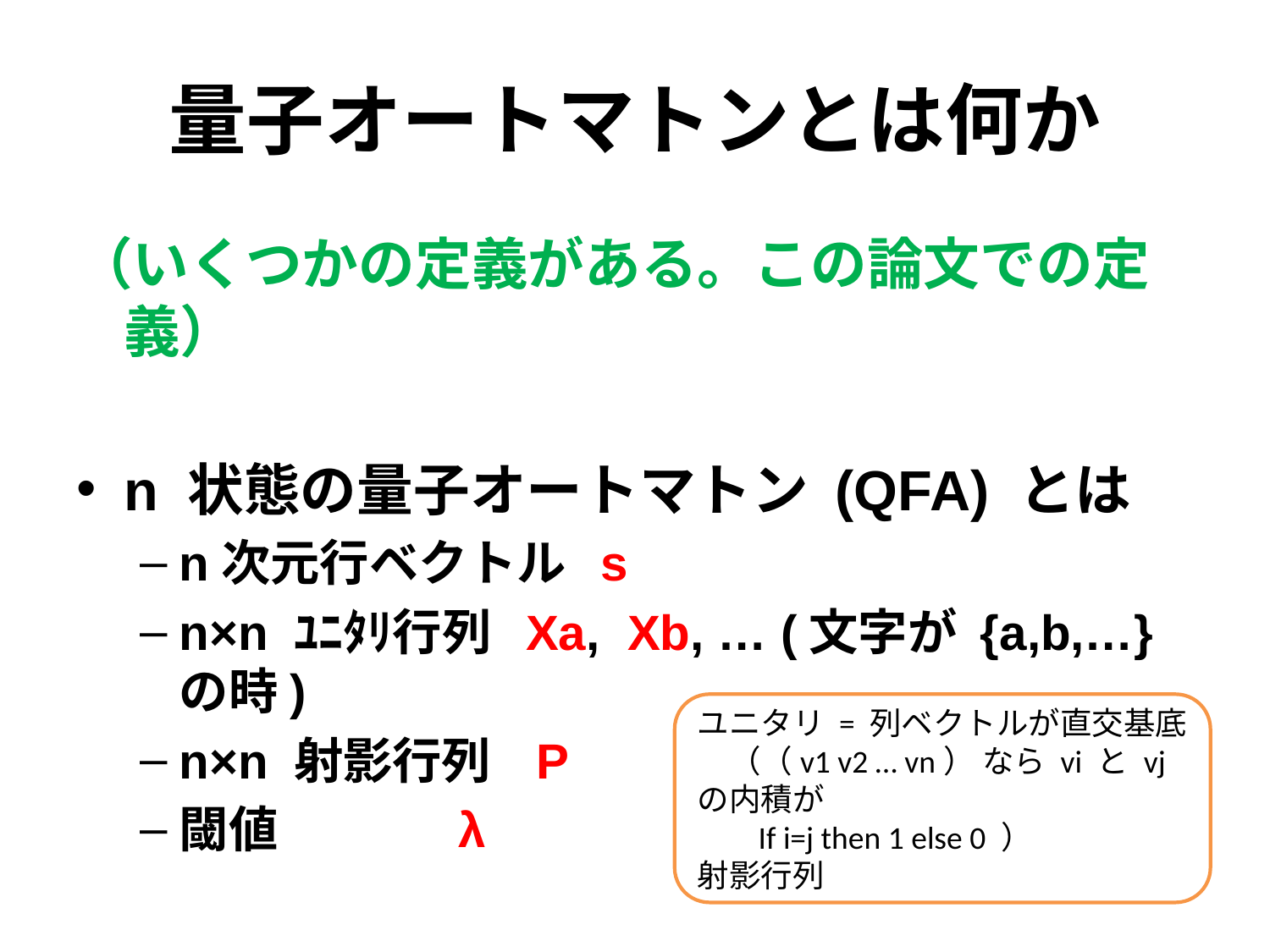

# 量子オートマトンとは何か
（いくつかの定義がある。この論文での定義）

n 状態の量子オートマトン (QFA) とは
n次元行ベクトル  s
n×n ﾕﾆﾀﾘ行列  Xa,  Xb, … (文字が {a,b,…}の時)
n×n 射影行列   P
閾値               λ
ユニタリ = 列ベクトルが直交基底
　（（v1 v2 … vn） なら vi と vj の内積が
　   If i=j then 1 else 0 ）
射影行列